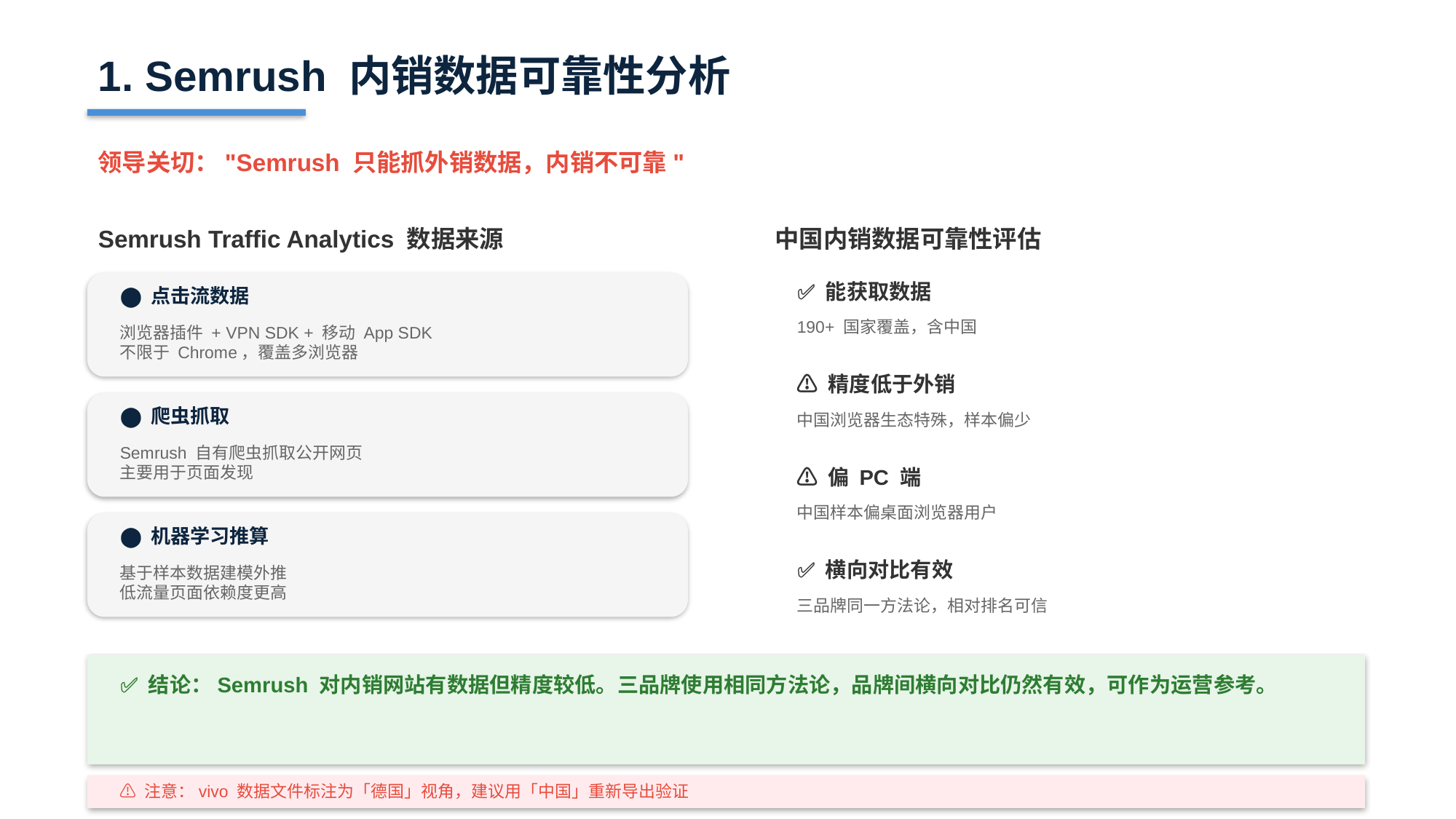

1. Semrush 内销数据可靠性分析

领导关切："Semrush 只能抓外销数据，内销不可靠"
Semrush Traffic Analytics 数据来源
中国内销数据可靠性评估

✅ 能获取数据
⬤ 点击流数据
190+ 国家覆盖，含中国
浏览器插件 + VPN SDK + 移动 App SDK
不限于 Chrome，覆盖多浏览器
⚠️ 精度低于外销

⬤ 爬虫抓取
中国浏览器生态特殊，样本偏少
Semrush 自有爬虫抓取公开网页
主要用于页面发现
⚠️ 偏 PC 端
中国样本偏桌面浏览器用户

⬤ 机器学习推算
✅ 横向对比有效
基于样本数据建模外推
低流量页面依赖度更高
三品牌同一方法论，相对排名可信

✅ 结论：Semrush 对内销网站有数据但精度较低。三品牌使用相同方法论，品牌间横向对比仍然有效，可作为运营参考。

⚠️ 注意：vivo 数据文件标注为「德国」视角，建议用「中国」重新导出验证